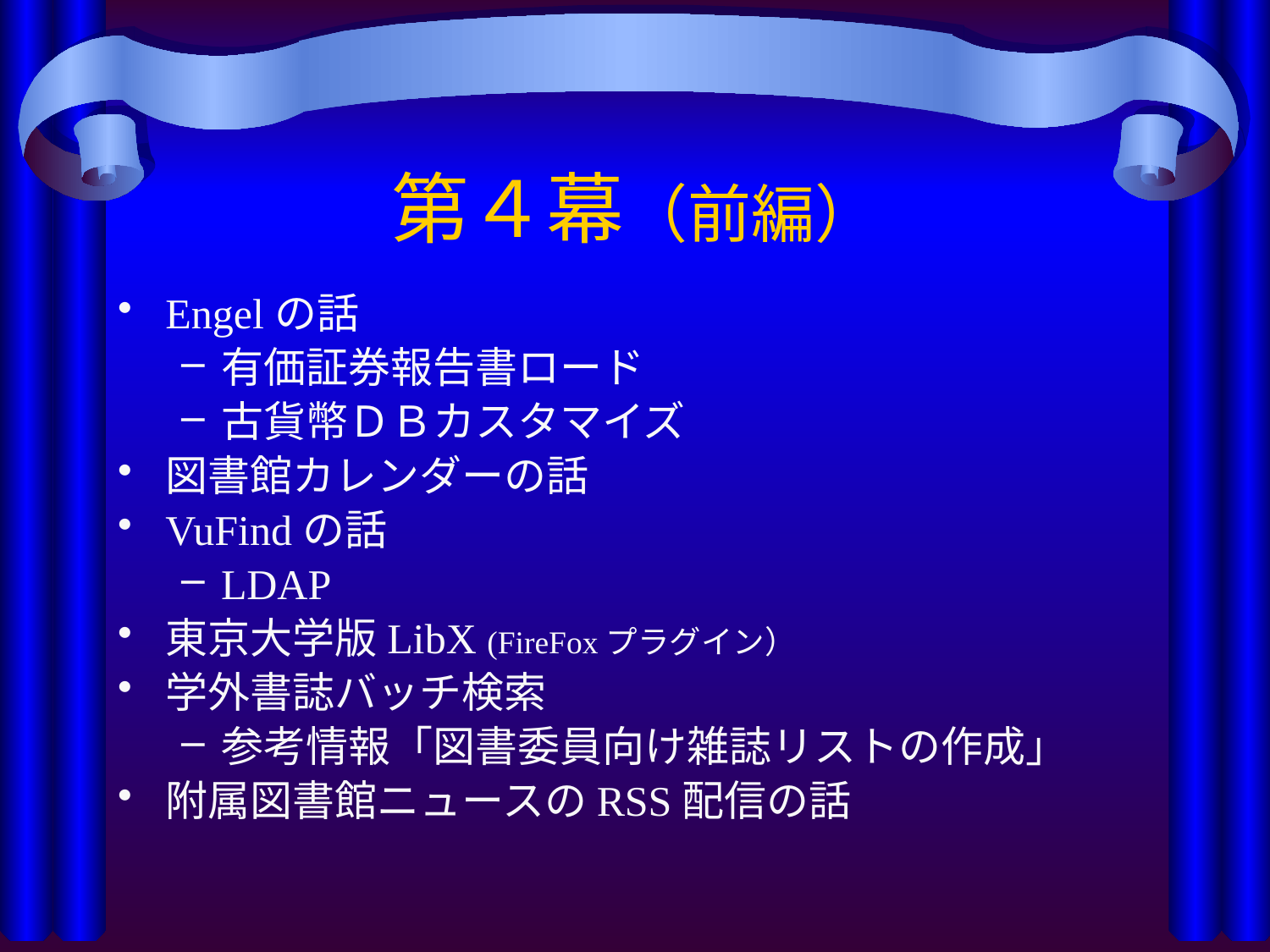

# 第４幕（前編）
Engelの話
有価証券報告書ロード
古貨幣ＤＢカスタマイズ
図書館カレンダーの話
VuFindの話
LDAP
東京大学版LibX (FireFoxプラグイン）
学外書誌バッチ検索
参考情報「図書委員向け雑誌リストの作成」
附属図書館ニュースのRSS配信の話